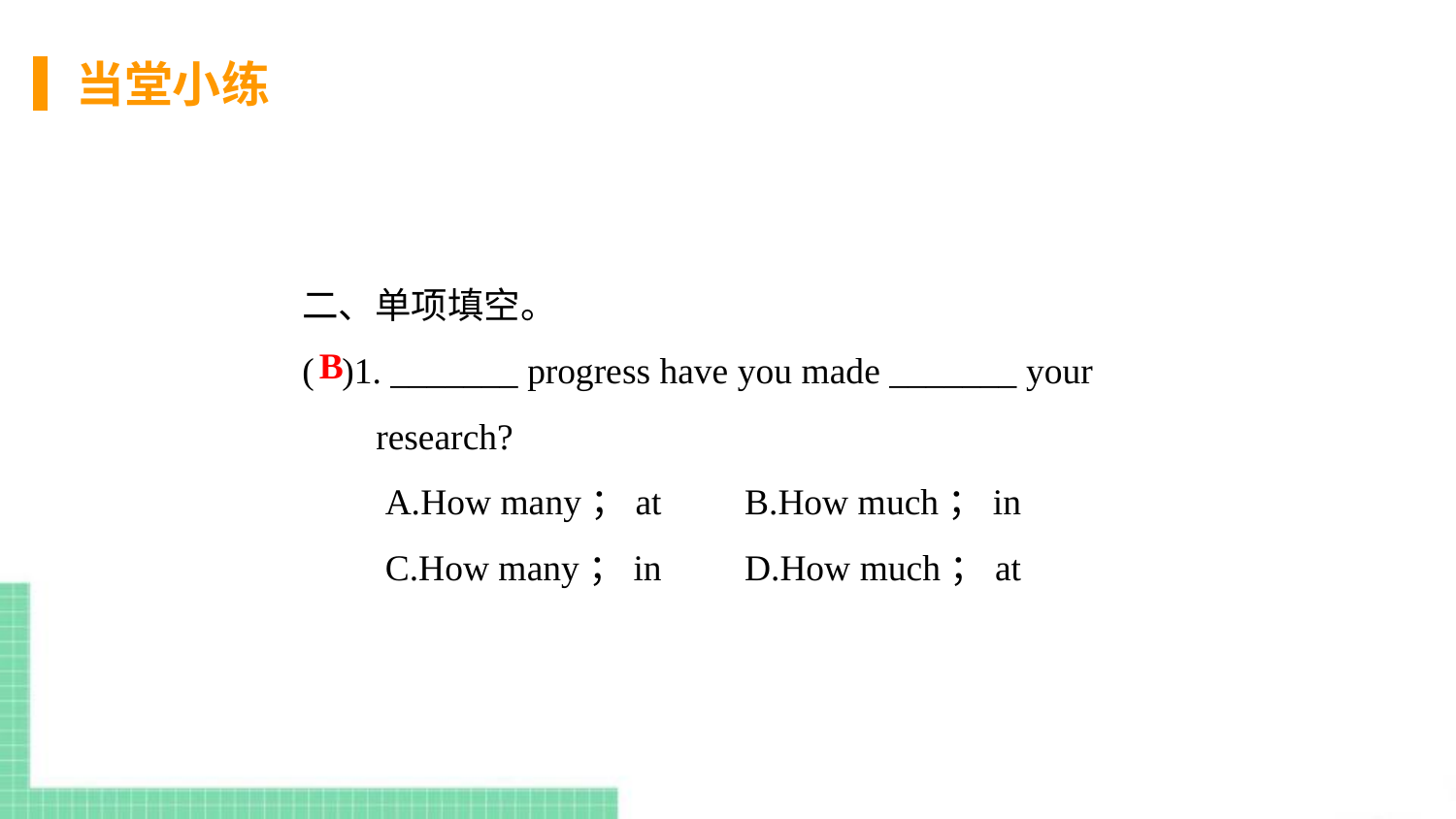

当堂小练

二、单项填空。
(   )1. _______ progress have you made _______ your
        research?
         A.How many；at         B.How much；in
         C.How many；in         D.How much；at
B